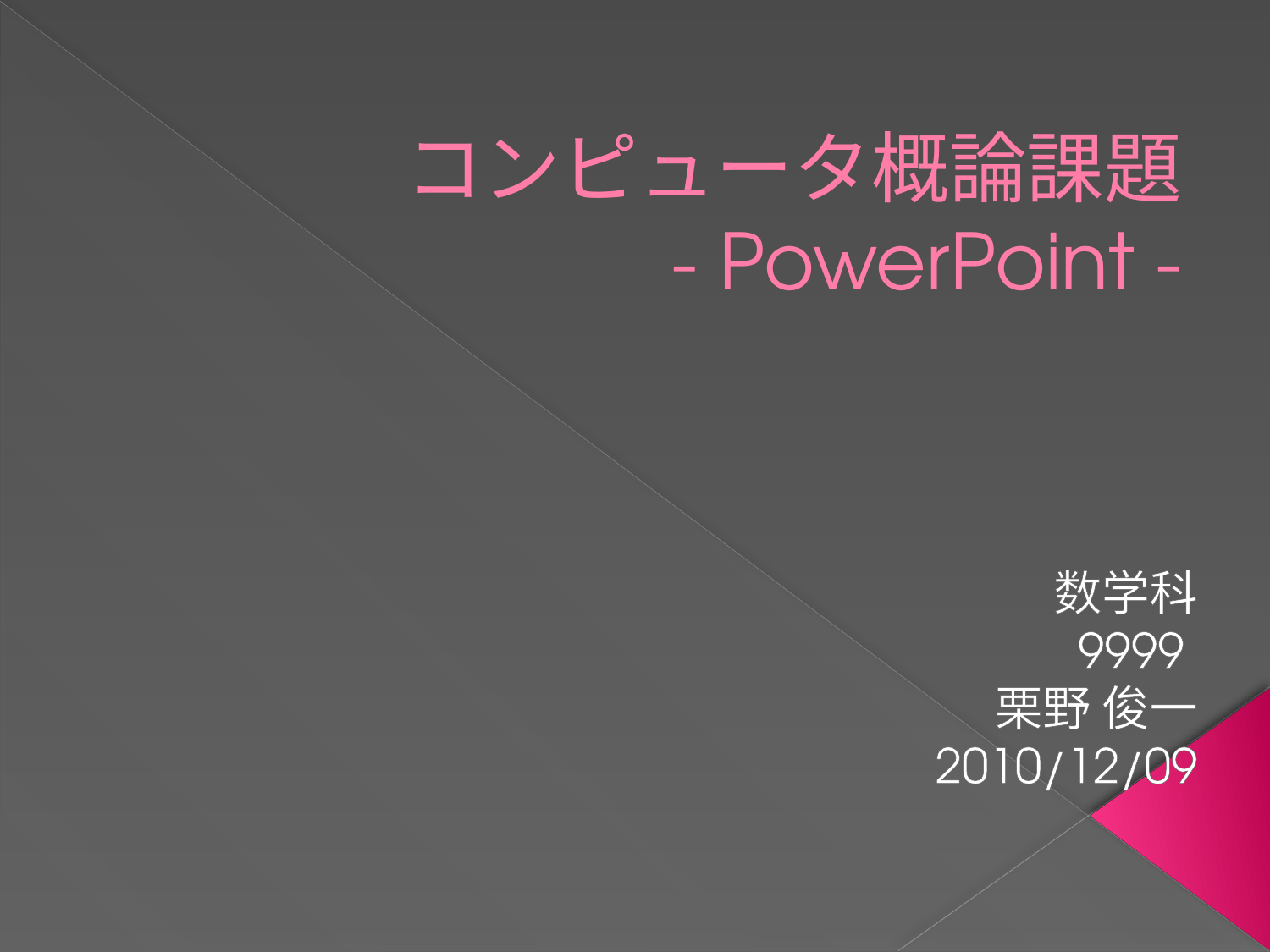

# コンピュータ概論課題 - PowerPoint -
数学科
9999
栗野 俊一
2010/12/09